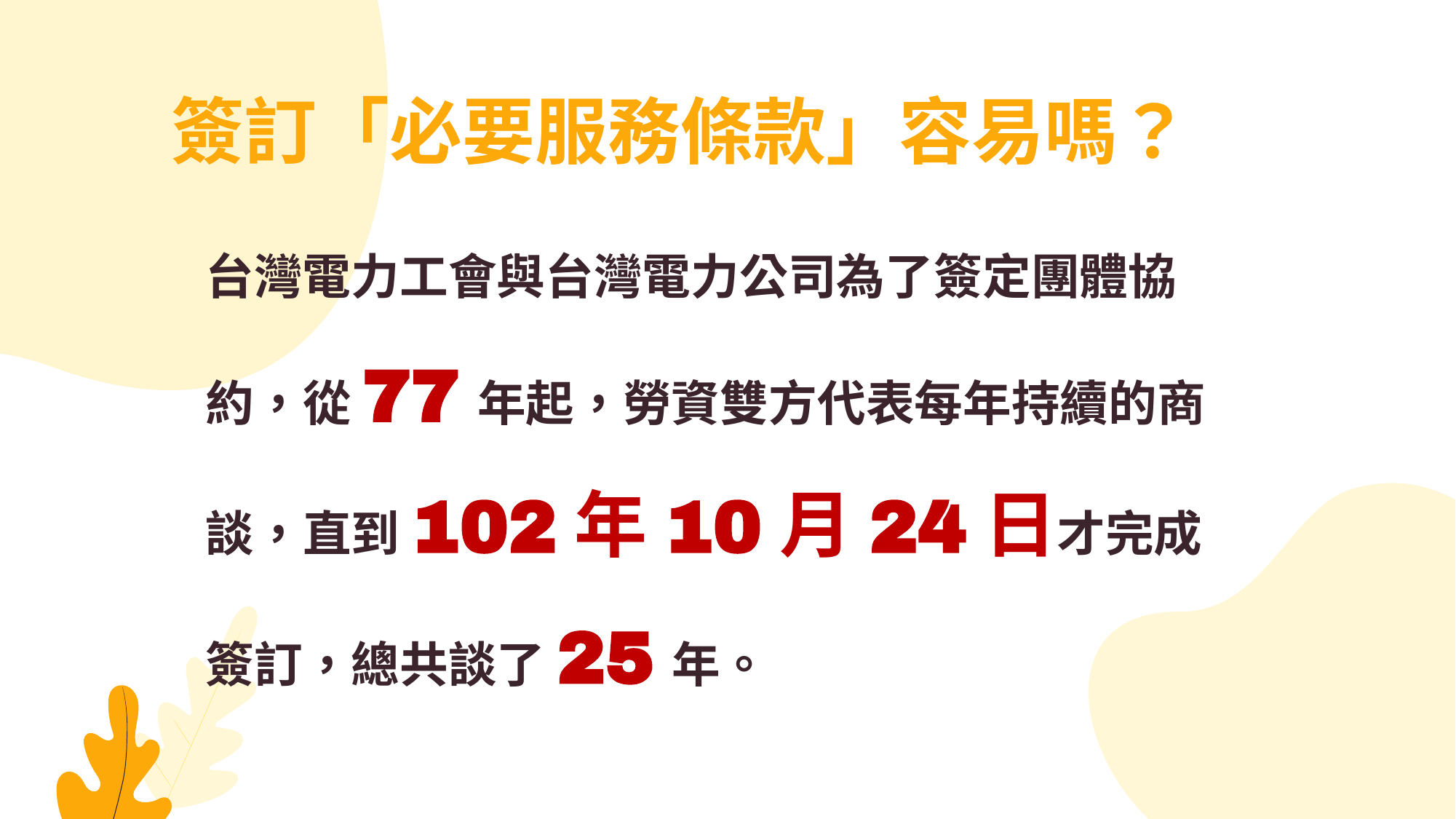

簽訂「必要服務條款」容易嗎？
台灣電力工會與台灣電力公司為了簽定團體協約，從77年起，勞資雙方代表每年持續的商談，直到102年10月24日才完成簽訂，總共談了25年。